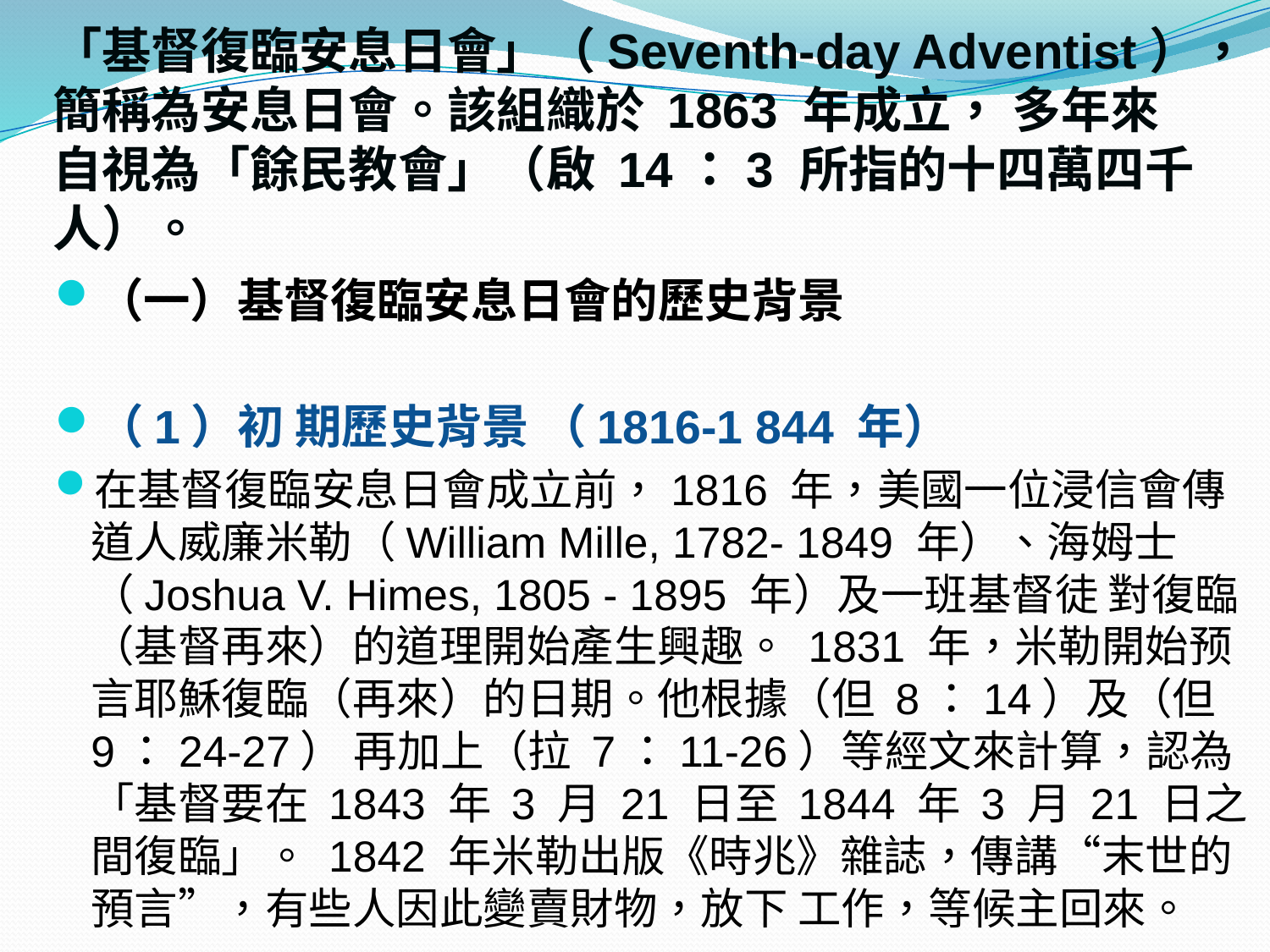

# 「基督復臨安息日會」（Seventh-day Adventist），簡稱為安息日會。該組織於 1863 年成立， 多年來自視為「餘民教會」（啟 14：3 所指的十四萬四千人）。
（一）基督復臨安息日會的歷史背景

（1）初 期歷史背景 （1816-1 844 年）
在基督復臨安息日會成立前，1816 年，美國一位浸信會傳道人威廉米勒（William Mille, 1782- 1849 年）、海姆士（Joshua V. Himes, 1805 - 1895 年）及一班基督徒 對復臨（基督再來）的道理開始產生興趣。 1831 年，米勒開始预言耶穌復臨（再來）的日期。他根據（但 8：14）及（但 9：24-27） 再加上（拉 7：11-26）等經文來計算，認為「基督要在 1843 年 3 月 21 日至 1844 年 3 月 21 日之間復臨」。 1842 年米勒出版《時兆》雜誌，傳講“末世的預言”，有些人因此變賣財物，放下 工作，等候主回來。